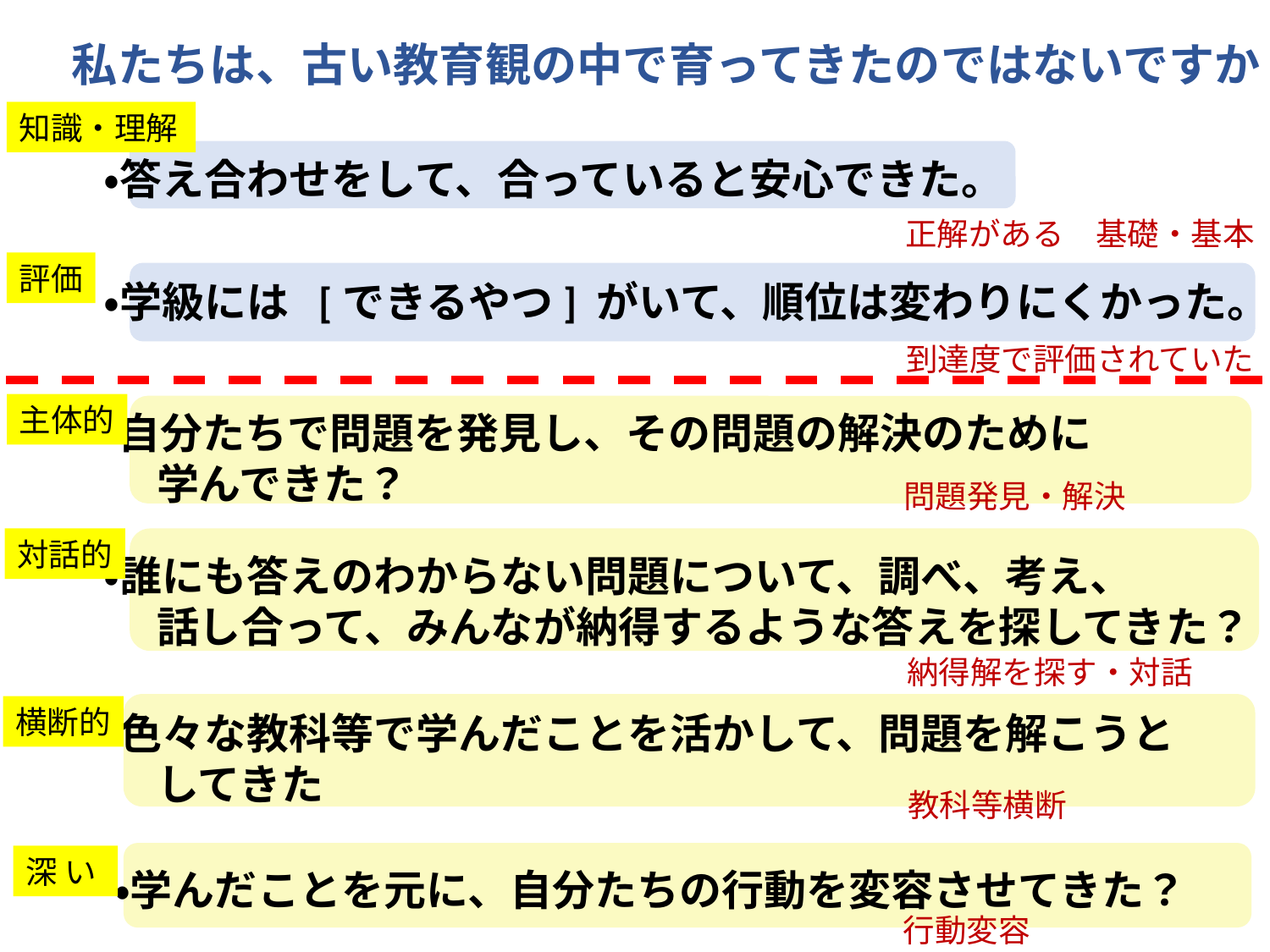

私たちは、古い教育観の中で育ってきたのではないですか

　・答え合わせをして、合っていると安心できた。

　・学級には  [できるやつ] がいて、順位は変わりにくかった。

　・自分たちで問題を発見し、その問題の解決のために
　　学んできた？

　・誰にも答えのわからない問題について、調べ、考え、
　　話し合って、みんなが納得するような答えを探してきた？

　・色々な教科等で学んだことを活かして、問題を解こうと
　　してきた

　・学んだことを元に、自分たちの行動を変容させてきた？

知識・理解

正解がある　基礎・基本
評価

到達度で評価されていた
主体的

問題発見・解決
対話的

納得解を探す・対話

横断的
教科等横断

深 い
行動変容